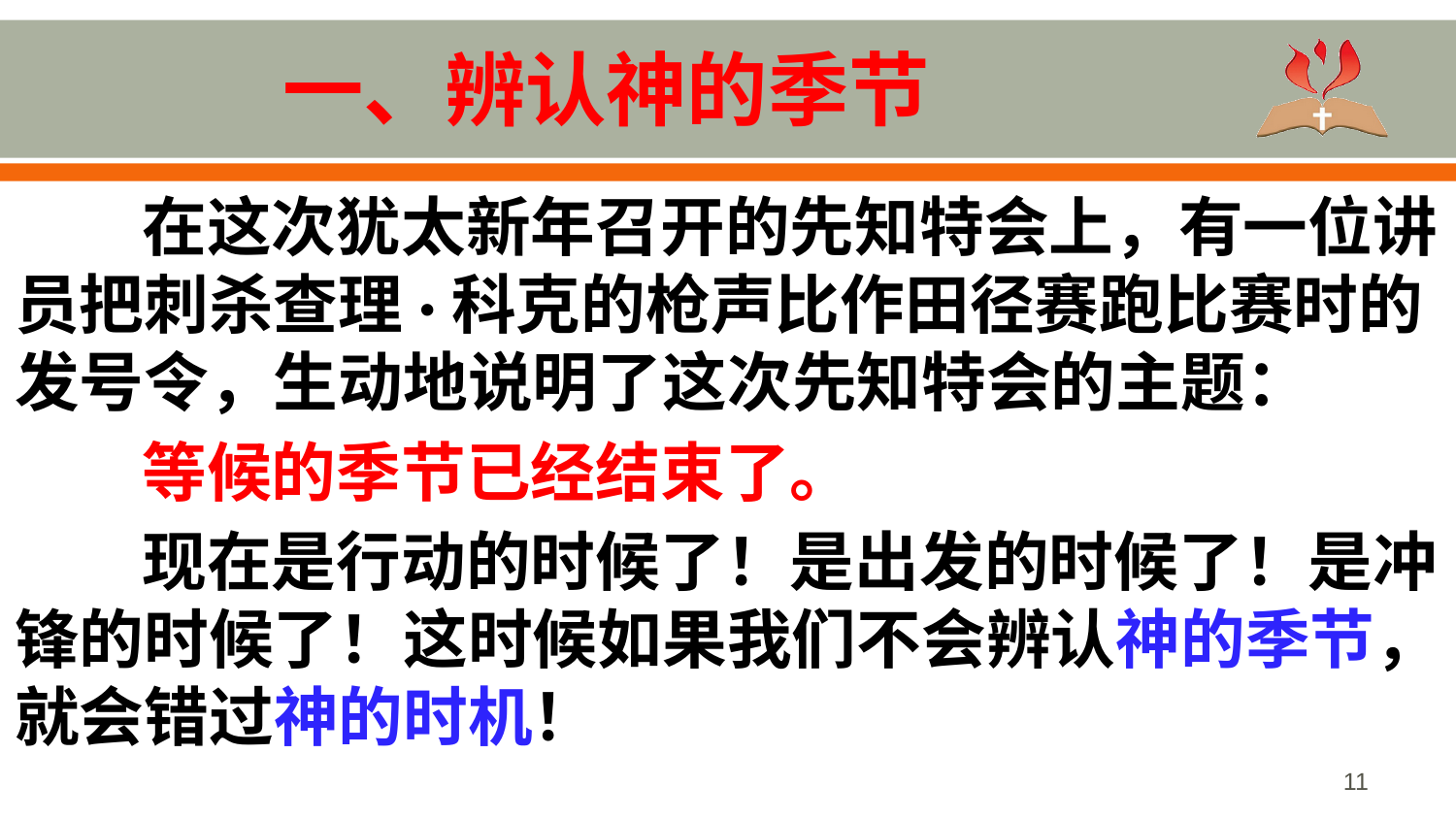

# 一、辨认神的季节
在这次犹太新年召开的先知特会上，有一位讲员把刺杀查理·科克的枪声比作田径赛跑比赛时的发号令，生动地说明了这次先知特会的主题：
等候的季节已经结束了。
现在是行动的时候了！是出发的时候了！是冲锋的时候了！这时候如果我们不会辨认神的季节，就会错过神的时机！

11